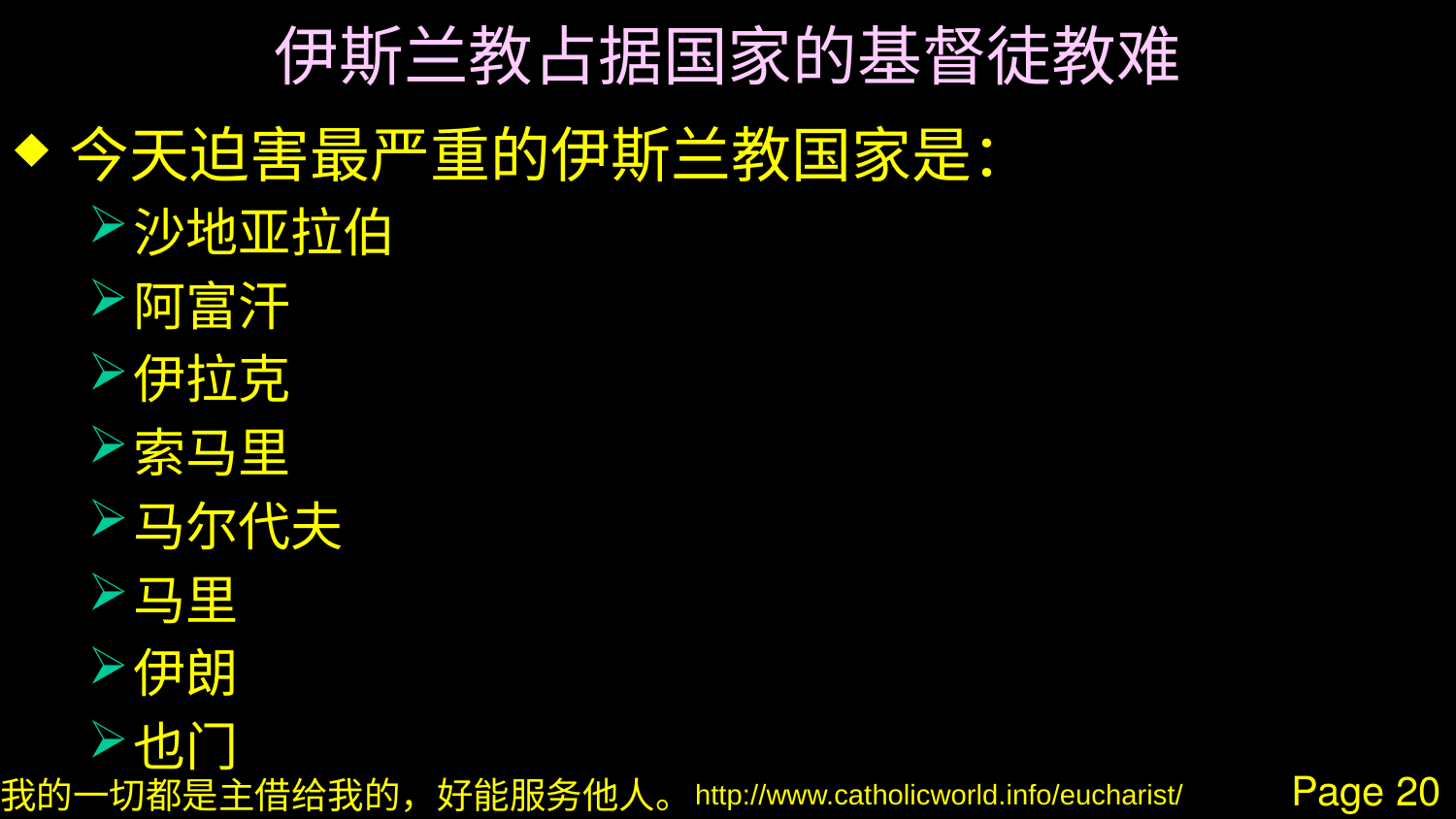

# 伊斯兰教占据国家的基督徒教难
今天迫害最严重的伊斯兰教国家是：
沙地亚拉伯
阿富汗
伊拉克
索马里
马尔代夫
马里
伊朗
也门